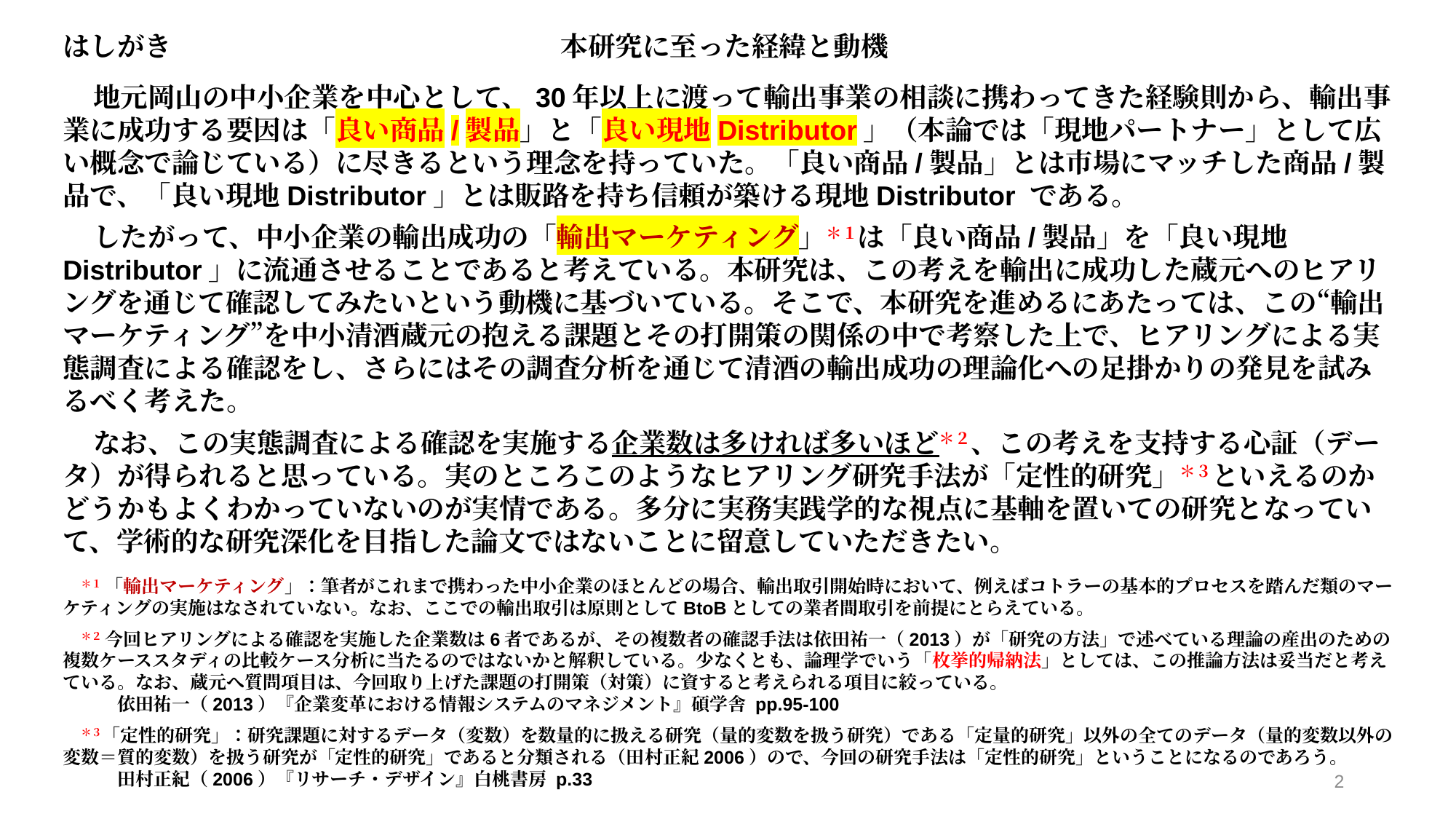

はしがき　　　　　　　　　　　　　 　本研究に至った経緯と動機
地元岡山の中小企業を中心として、30年以上に渡って輸出事業の相談に携わってきた経験則から、輸出事業に成功する要因は「良い商品/製品」と「良い現地Distributor」（本論では「現地パートナー」として広い概念で論じている）に尽きるという理念を持っていた。「良い商品/製品」とは市場にマッチした商品/製品で、「良い現地Distributor」とは販路を持ち信頼が築ける現地Distributor である。
したがって、中小企業の輸出成功の「輸出マーケティング」＊１は「良い商品/製品」を「良い現地Distributor」に流通させることであると考えている。本研究は、この考えを輸出に成功した蔵元へのヒアリングを通じて確認してみたいという動機に基づいている。そこで、本研究を進めるにあたっては、この“輸出マーケティング”を中小清酒蔵元の抱える課題とその打開策の関係の中で考察した上で、ヒアリングによる実態調査による確認をし、さらにはその調査分析を通じて清酒の輸出成功の理論化への足掛かりの発見を試みるべく考えた。
なお、この実態調査による確認を実施する企業数は多ければ多いほど＊２、この考えを支持する心証（データ）が得られると思っている。実のところこのようなヒアリング研究手法が「定性的研究」＊３といえるのかどうかもよくわかっていないのが実情である。多分に実務実践学的な視点に基軸を置いての研究となっていて、学術的な研究深化を目指した論文ではないことに留意していただきたい。
＊１ 「輸出マーケティング」：筆者がこれまで携わった中小企業のほとんどの場合、輸出取引開始時において、例えばコトラーの基本的プロセスを踏んだ類のマーケティングの実施はなされていない。なお、ここでの輸出取引は原則としてBtoBとしての業者間取引を前提にとらえている。
＊２ 今回ヒアリングによる確認を実施した企業数は6者であるが、その複数者の確認手法は依田祐一（2013）が「研究の方法」で述べている理論の産出のための複数ケーススタディの比較ケース分析に当たるのではないかと解釈している。少なくとも、論理学でいう「枚挙的帰納法」としては、この推論方法は妥当だと考えている。なお、蔵元へ質問項目は、今回取り上げた課題の打開策（対策）に資すると考えられる項目に絞っている。
　　依田祐一（2013）『企業変革における情報システムのマネジメント』碩学舎 pp.95-100
＊３「定性的研究」：研究課題に対するデータ（変数）を数量的に扱える研究（量的変数を扱う研究）である「定量的研究」以外の全てのデータ（量的変数以外の変数＝質的変数）を扱う研究が「定性的研究」であると分類される（田村正紀2006）ので、今回の研究手法は「定性的研究」ということになるのであろう。
　　田村正紀（2006）『リサーチ・デザイン』白桃書房 p.33
2